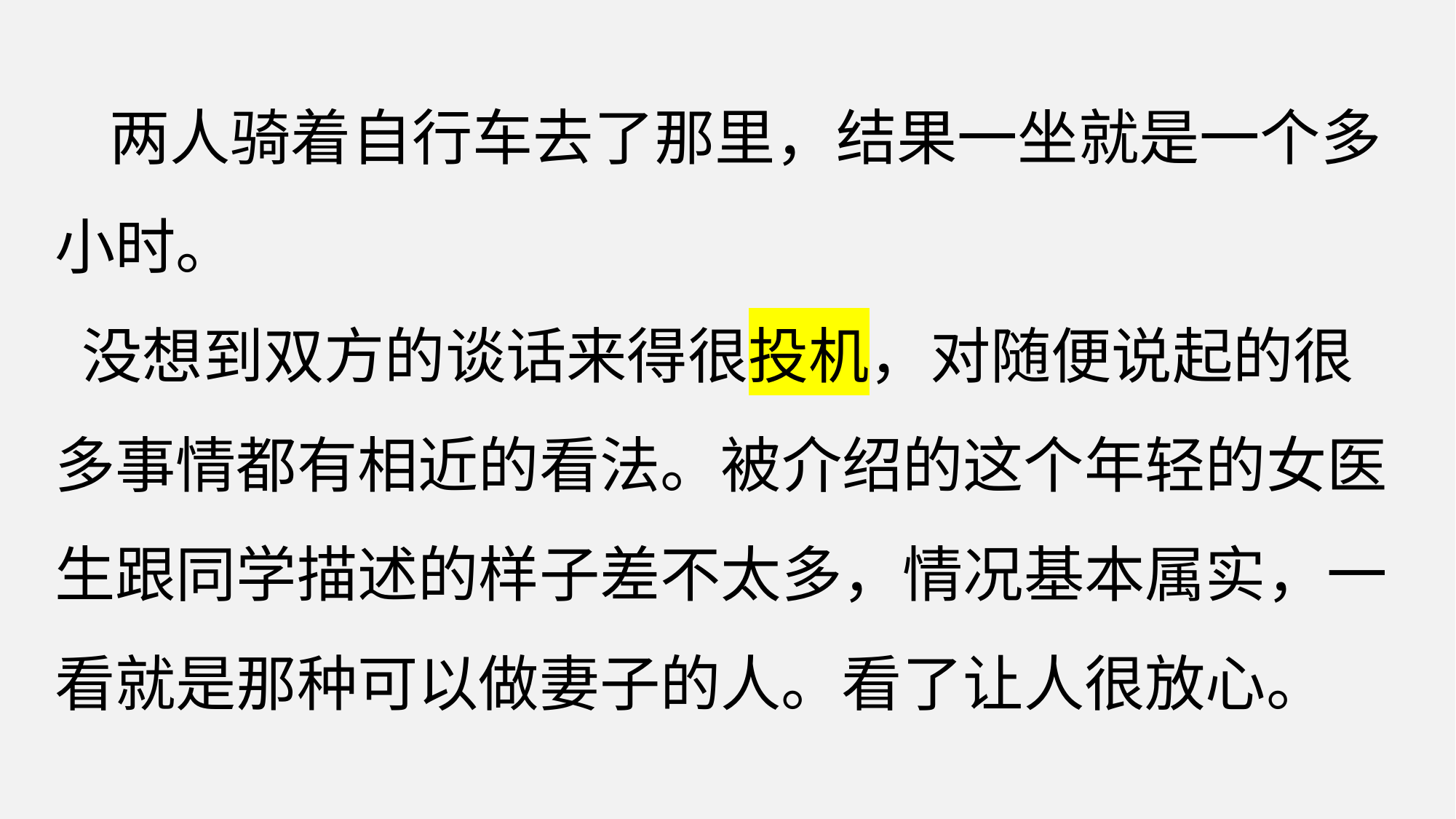

两人骑着自行车去了那里，结果一坐就是一个多小时。
  没想到双方的谈话来得很投机，对随便说起的很多事情都有相近的看法。被介绍的这个年轻的女医生跟同学描述的样子差不太多，情况基本属实，一看就是那种可以做妻子的人。看了让人很放心。